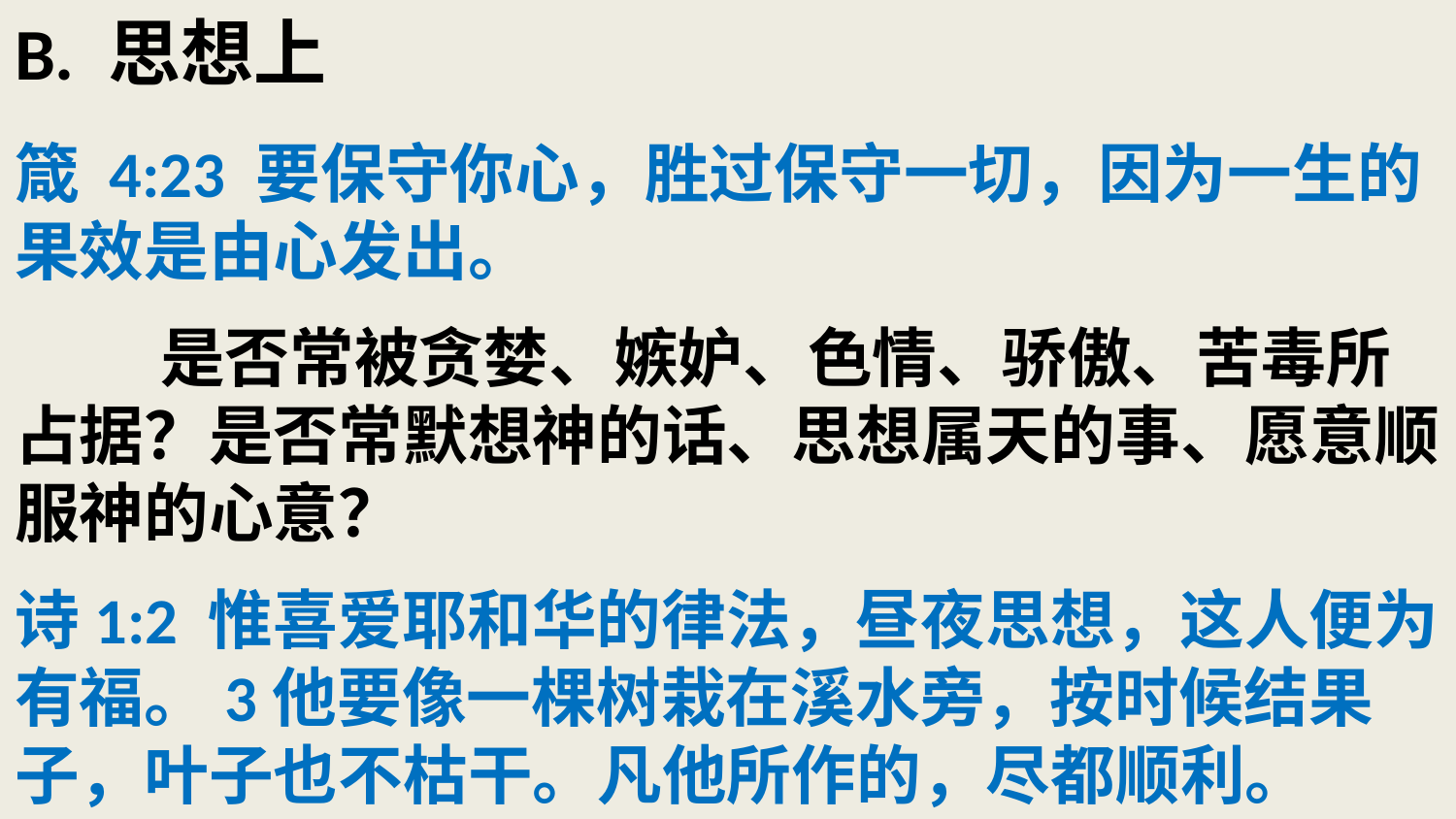

# B. 思想上 箴 4:23 要保守你心，胜过保守一切，因为一生的果效是由心发出。 是否常被贪婪、嫉妒、色情、骄傲、苦毒所占据？是否常默想神的话、思想属天的事、愿意顺服神的心意？ 诗1:2 惟喜爱耶和华的律法，昼夜思想，这人便为有福。3他要像一棵树栽在溪水旁，按时候结果子，叶子也不枯干。凡他所作的，尽都顺利。